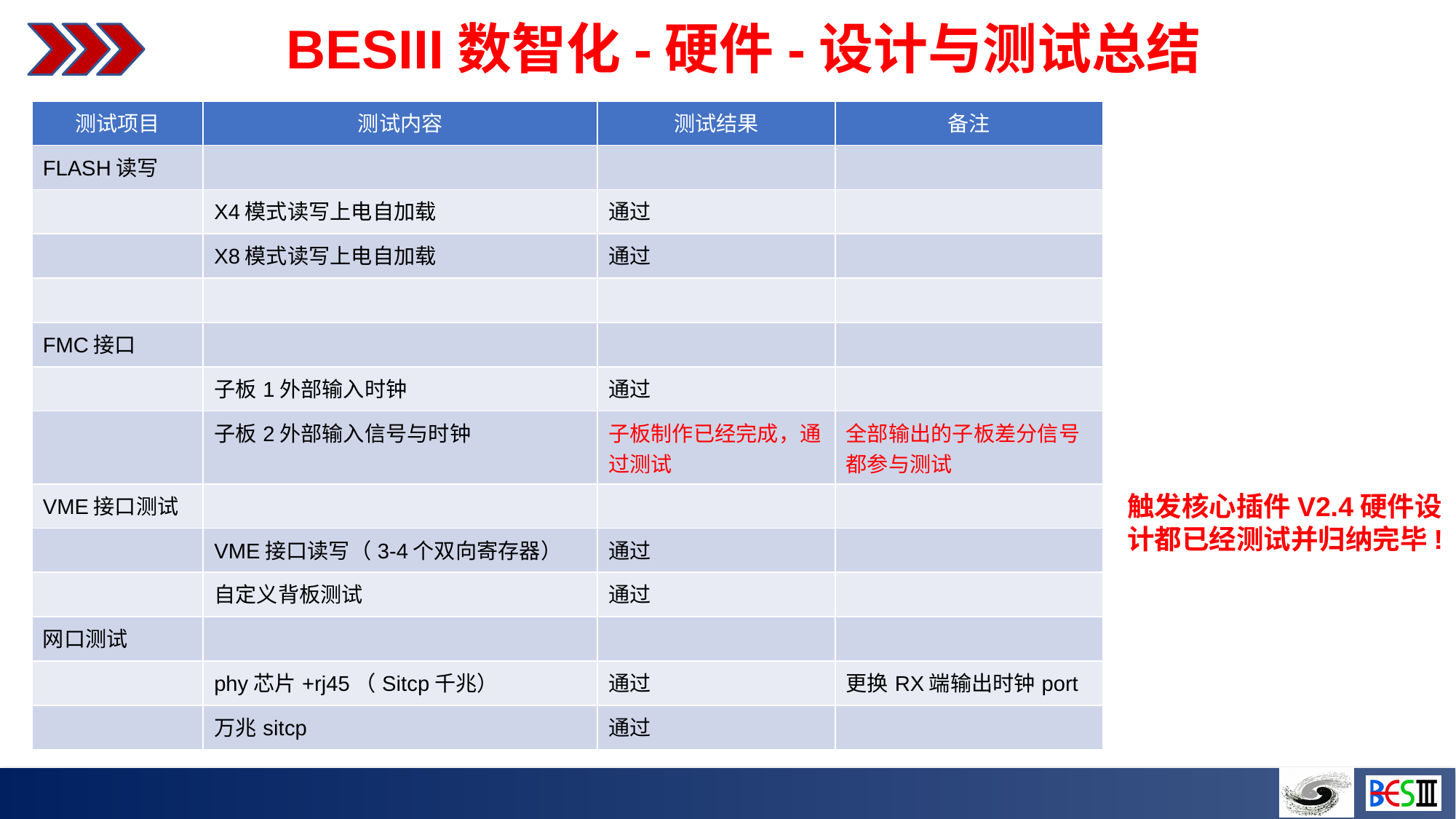

BESIII数智化-硬件-设计与测试总结
| 测试项目 | 测试内容 | 测试结果 | 备注 |
| --- | --- | --- | --- |
| FLASH读写 |  |  |  |
|  | X4模式读写上电自加载 | 通过 |  |
|  | X8模式读写上电自加载 | 通过 |  |
|  |  |  |  |
| FMC接口 |  |  |  |
|  | 子板1外部输入时钟 | 通过 |  |
|  | 子板2外部输入信号与时钟 | 子板制作已经完成，通过测试 | 全部输出的子板差分信号都参与测试 |
| VME接口测试 |  |  |  |
|  | VME接口读写（3-4个双向寄存器） | 通过 |  |
|  | 自定义背板测试 | 通过 |  |
| 网口测试 |  |  |  |
|  | phy芯片+rj45（Sitcp千兆） | 通过 | 更换RX端输出时钟port |
|  | 万兆sitcp | 通过 |  |
触发核心插件V2.4硬件设计都已经测试并归纳完毕!